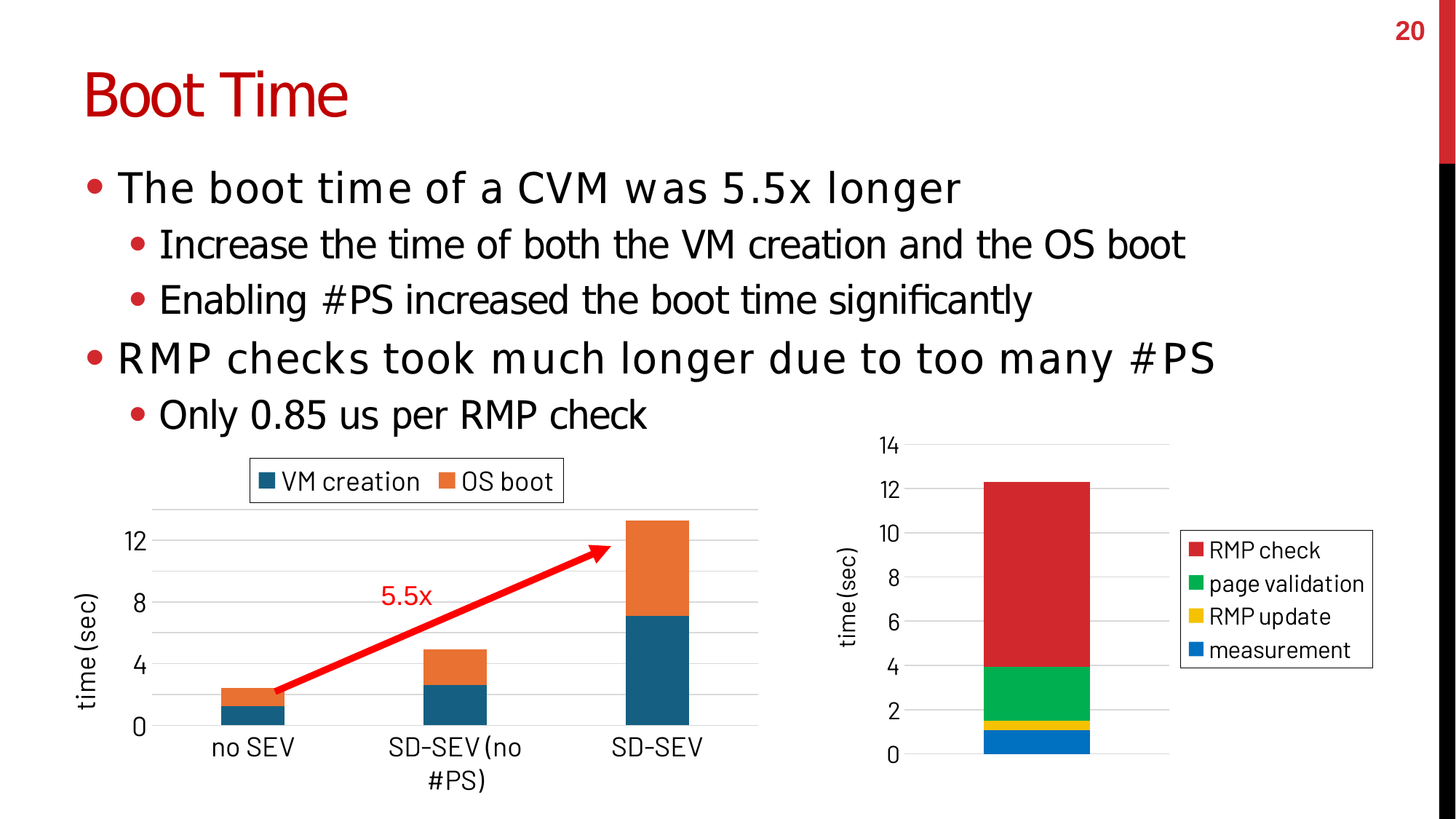

20
# Boot Time
The boot time of a CVM was 5.5x longer
Increase the time of both the VM creation and the OS boot
Enabling #PS increased the boot time significantly
RMP checks took much longer due to too many #PS
Only 0.85 us per RMP check

### Chart

| Category | measurement | RMP update | page validation | RMP check |
|---|---|---|---|---|
| 計測 | 1.07 | 0.44 | 2.44 | 8.34 |

### Chart

| Category | VM creation | OS boot |
|---|---|---|
| no SEV | 1.23 | 1.17 |
| SD-SEV (no #PS) | 2.59 | 2.34 |
| SD-SEV | 7.1 | 6.16 |
5.5x